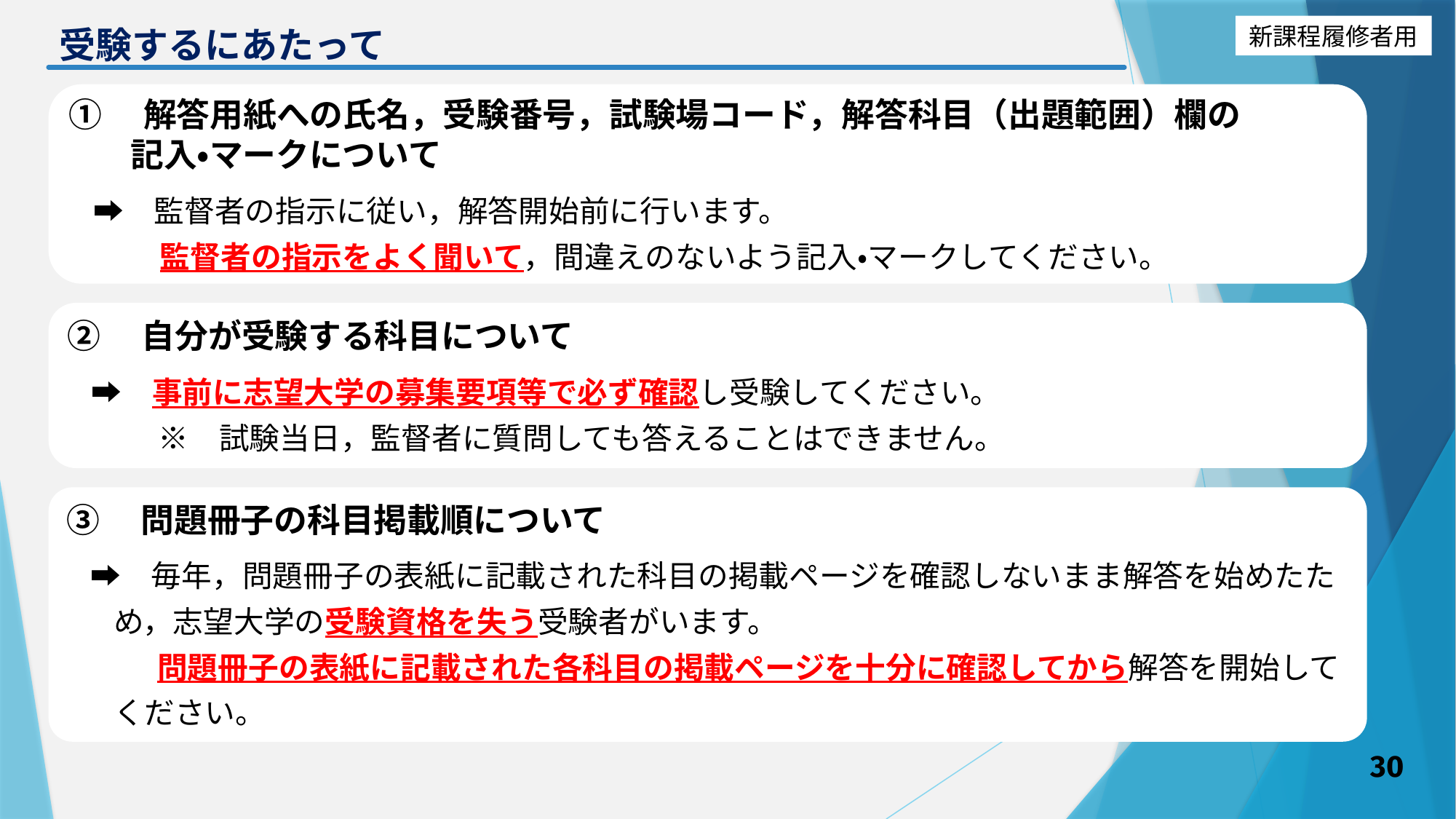

# 受験するにあたって
①　解答用紙への氏名，受験番号，試験場コード，解答科目（出題範囲）欄の
       記入・マークについて
　➡　監督者の指示に従い，解答開始前に行います。
　　　監督者の指示をよく聞いて，間違えのないよう記入・マークしてください。
➁　自分が受験する科目について
　➡　事前に志望大学の募集要項等で必ず確認し受験してください。
　　　※　試験当日，監督者に質問しても答えることはできません。
③　問題冊子の科目掲載順について
　➡　毎年，問題冊子の表紙に記載された科目の掲載ページを確認しないまま解答を始めたた
      め，志望大学の受験資格を失う受験者がいます。
　　　問題冊子の表紙に記載された各科目の掲載ページを十分に確認してから解答を開始して
      ください。
30